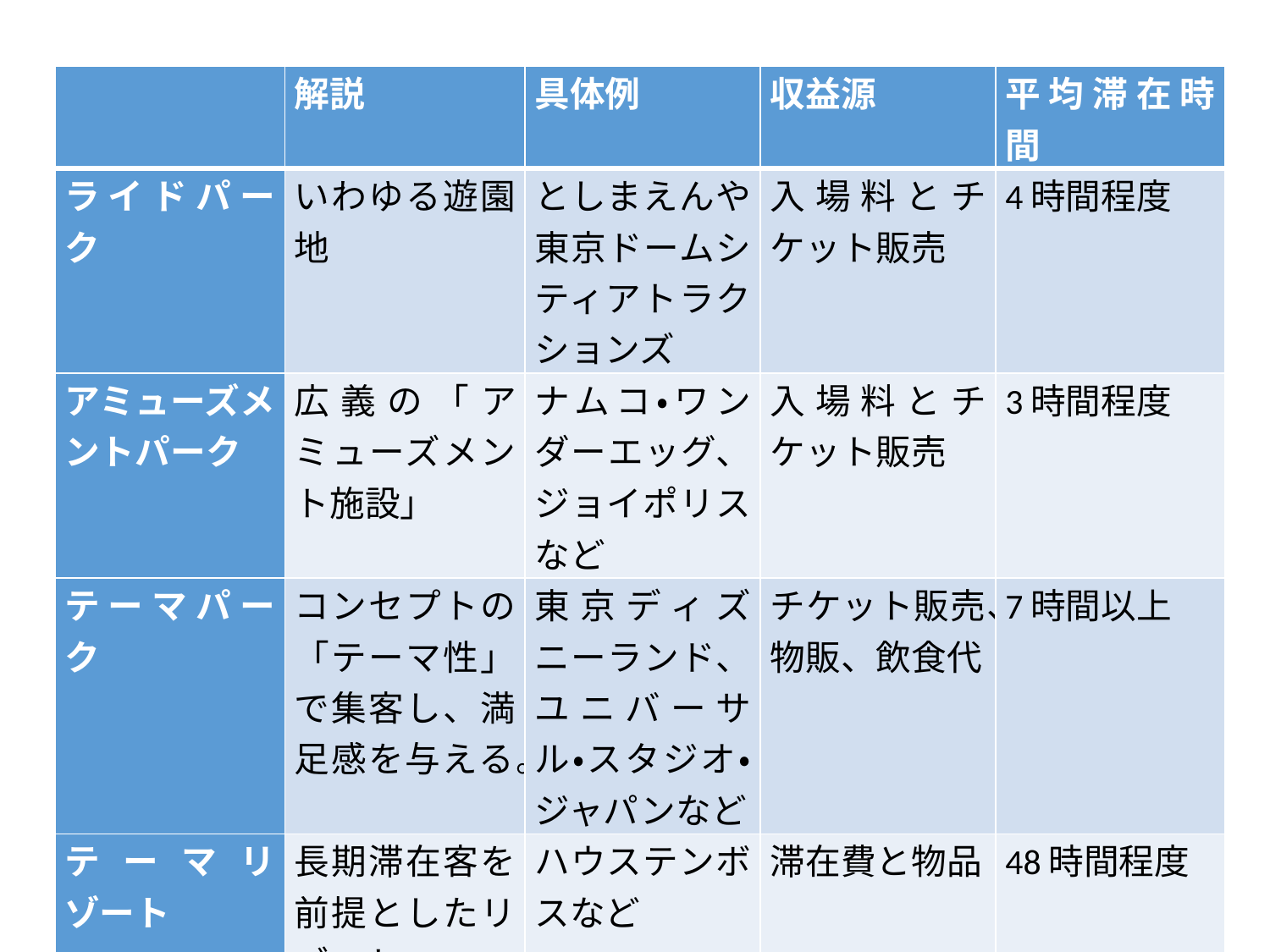

#
|  | 解説 | 具体例 | 収益源 | 平均滞在時間 |
| --- | --- | --- | --- | --- |
| ライドパーク | いわゆる遊園地 | としまえんや東京ドームシティアトラクションズ | 入場料とチケット販売 | 4時間程度 |
| アミューズメントパーク | 広義の「アミューズメント施設」 | ナムコ・ワンダーエッグ、ジョイポリスなど | 入場料とチケット販売 | 3時間程度 |
| テーマパーク | コンセプトの「テーマ性」で集客し、満足感を与える。 | 東京ディズニーランド、ユニバーサル・スタジオ・ジャパンなど | チケット販売、物販、飲食代 | 7時間以上 |
| テーマリゾート | 長期滞在客を前提としたリゾート | ハウステンボスなど | 滞在費と物品 | 48時間程度 |